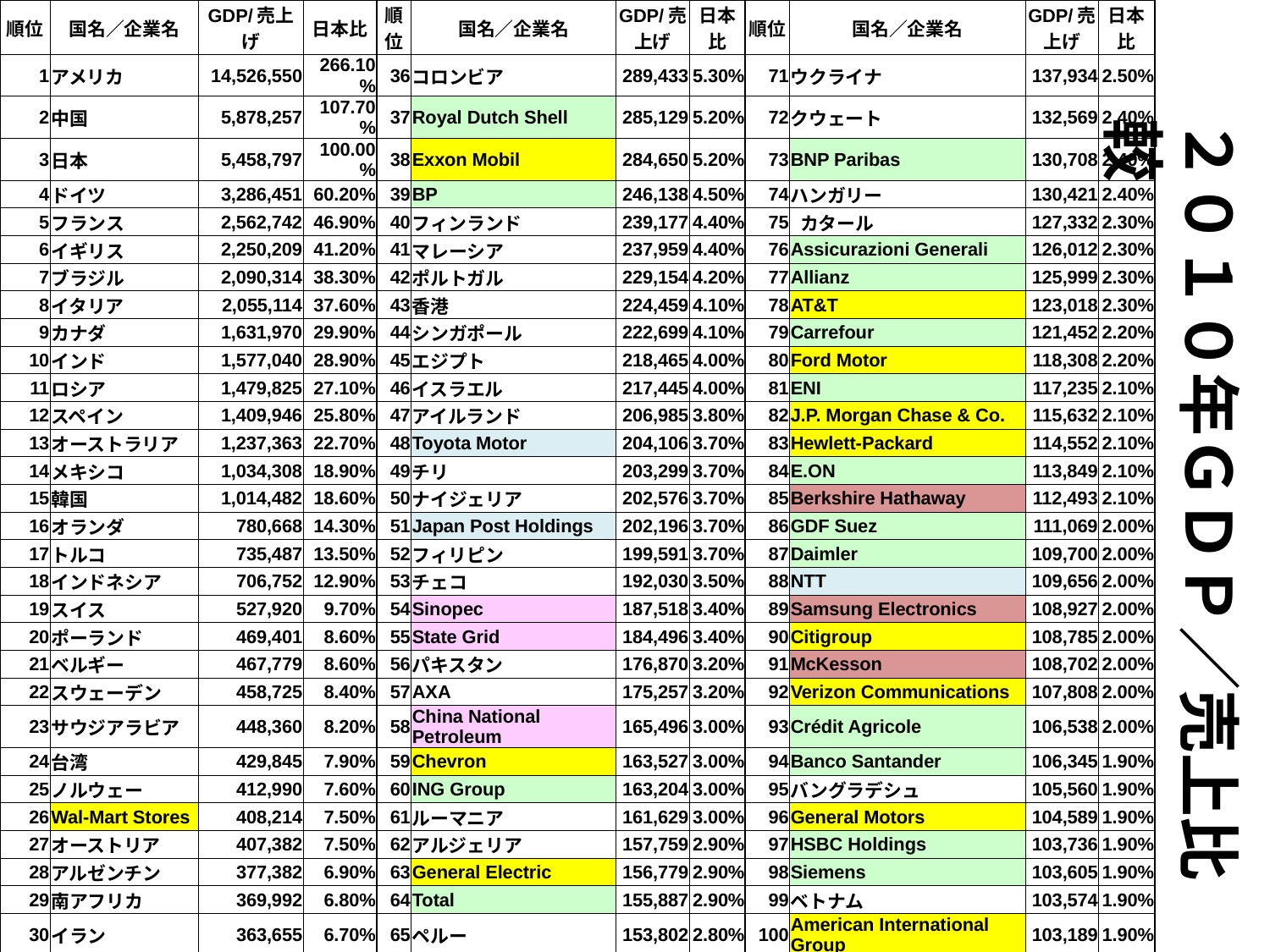

| 順位 | 国名／企業名 | GDP/売上げ | 日本比 | 順位 | 国名／企業名 | GDP/売上げ | 日本比 | 順位 | 国名／企業名 | GDP/売上げ | 日本比 |
| --- | --- | --- | --- | --- | --- | --- | --- | --- | --- | --- | --- |
| 1 | アメリカ | 14,526,550 | 266.10% | 36 | コロンビア | 289,433 | 5.30% | 71 | ウクライナ | 137,934 | 2.50% |
| 2 | 中国 | 5,878,257 | 107.70% | 37 | Royal Dutch Shell | 285,129 | 5.20% | 72 | クウェート | 132,569 | 2.40% |
| 3 | 日本 | 5,458,797 | 100.00% | 38 | Exxon Mobil | 284,650 | 5.20% | 73 | BNP Paribas | 130,708 | 2.40% |
| 4 | ドイツ | 3,286,451 | 60.20% | 39 | BP | 246,138 | 4.50% | 74 | ハンガリー | 130,421 | 2.40% |
| 5 | フランス | 2,562,742 | 46.90% | 40 | フィンランド | 239,177 | 4.40% | 75 | カタール | 127,332 | 2.30% |
| 6 | イギリス | 2,250,209 | 41.20% | 41 | マレーシア | 237,959 | 4.40% | 76 | Assicurazioni Generali | 126,012 | 2.30% |
| 7 | ブラジル | 2,090,314 | 38.30% | 42 | ポルトガル | 229,154 | 4.20% | 77 | Allianz | 125,999 | 2.30% |
| 8 | イタリア | 2,055,114 | 37.60% | 43 | 香港 | 224,459 | 4.10% | 78 | AT&T | 123,018 | 2.30% |
| 9 | カナダ | 1,631,970 | 29.90% | 44 | シンガポール | 222,699 | 4.10% | 79 | Carrefour | 121,452 | 2.20% |
| 10 | インド | 1,577,040 | 28.90% | 45 | エジプト | 218,465 | 4.00% | 80 | Ford Motor | 118,308 | 2.20% |
| 11 | ロシア | 1,479,825 | 27.10% | 46 | イスラエル | 217,445 | 4.00% | 81 | ENI | 117,235 | 2.10% |
| 12 | スペイン | 1,409,946 | 25.80% | 47 | アイルランド | 206,985 | 3.80% | 82 | J.P. Morgan Chase & Co. | 115,632 | 2.10% |
| 13 | オーストラリア | 1,237,363 | 22.70% | 48 | Toyota Motor | 204,106 | 3.70% | 83 | Hewlett-Packard | 114,552 | 2.10% |
| 14 | メキシコ | 1,034,308 | 18.90% | 49 | チリ | 203,299 | 3.70% | 84 | E.ON | 113,849 | 2.10% |
| 15 | 韓国 | 1,014,482 | 18.60% | 50 | ナイジェリア | 202,576 | 3.70% | 85 | Berkshire Hathaway | 112,493 | 2.10% |
| 16 | オランダ | 780,668 | 14.30% | 51 | Japan Post Holdings | 202,196 | 3.70% | 86 | GDF Suez | 111,069 | 2.00% |
| 17 | トルコ | 735,487 | 13.50% | 52 | フィリピン | 199,591 | 3.70% | 87 | Daimler | 109,700 | 2.00% |
| 18 | インドネシア | 706,752 | 12.90% | 53 | チェコ | 192,030 | 3.50% | 88 | NTT | 109,656 | 2.00% |
| 19 | スイス | 527,920 | 9.70% | 54 | Sinopec | 187,518 | 3.40% | 89 | Samsung Electronics | 108,927 | 2.00% |
| 20 | ポーランド | 469,401 | 8.60% | 55 | State Grid | 184,496 | 3.40% | 90 | Citigroup | 108,785 | 2.00% |
| 21 | ベルギー | 467,779 | 8.60% | 56 | パキスタン | 176,870 | 3.20% | 91 | McKesson | 108,702 | 2.00% |
| 22 | スウェーデン | 458,725 | 8.40% | 57 | AXA | 175,257 | 3.20% | 92 | Verizon Communications | 107,808 | 2.00% |
| 23 | サウジアラビア | 448,360 | 8.20% | 58 | China National Petroleum | 165,496 | 3.00% | 93 | Crédit Agricole | 106,538 | 2.00% |
| 24 | 台湾 | 429,845 | 7.90% | 59 | Chevron | 163,527 | 3.00% | 94 | Banco Santander | 106,345 | 1.90% |
| 25 | ノルウェー | 412,990 | 7.60% | 60 | ING Group | 163,204 | 3.00% | 95 | バングラデシュ | 105,560 | 1.90% |
| 26 | Wal-Mart Stores | 408,214 | 7.50% | 61 | ルーマニア | 161,629 | 3.00% | 96 | General Motors | 104,589 | 1.90% |
| 27 | オーストリア | 407,382 | 7.50% | 62 | アルジェリア | 157,759 | 2.90% | 97 | HSBC Holdings | 103,736 | 1.90% |
| 28 | アルゼンチン | 377,382 | 6.90% | 63 | General Electric | 156,779 | 2.90% | 98 | Siemens | 103,605 | 1.90% |
| 29 | 南アフリカ | 369,992 | 6.80% | 64 | Total | 155,887 | 2.90% | 99 | ベトナム | 103,574 | 1.90% |
| 30 | イラン | 363,655 | 6.70% | 65 | ペルー | 153,802 | 2.80% | 100 | American International Group | 103,189 | 1.90% |
| 31 | タイ | 318,908 | 5.80% | 66 | Bank of America Corp. | 150,450 | 2.80% | （単位）100万USドル　（データ）IMF, Fortune Global 500 |  |  |  |
| 32 | デンマーク | 309,866 | 5.70% | 67 | カザフスタン | 148,047 | 2.70% |  |  |  |  |
| 33 | ギリシャ | 305,415 | 5.60% | 68 | Volkswagen | 146,205 | 2.70% |  | 東京都 | 918,100 | 16.8% |
| 34 | アラブ首長国連邦 | 302,039 | 5.50% | 69 | ニュージーランド | 140,509 | 2.60% |  | 富山県 | 44,100 | 0.8% |
| 35 | ベネズエラ | 293,268 | 5.40% | 70 | ConocoPhillips | 139,515 | 2.60% |  | 2009年度データ |  |  |
２０１０年ＧＤＰ／売上比較